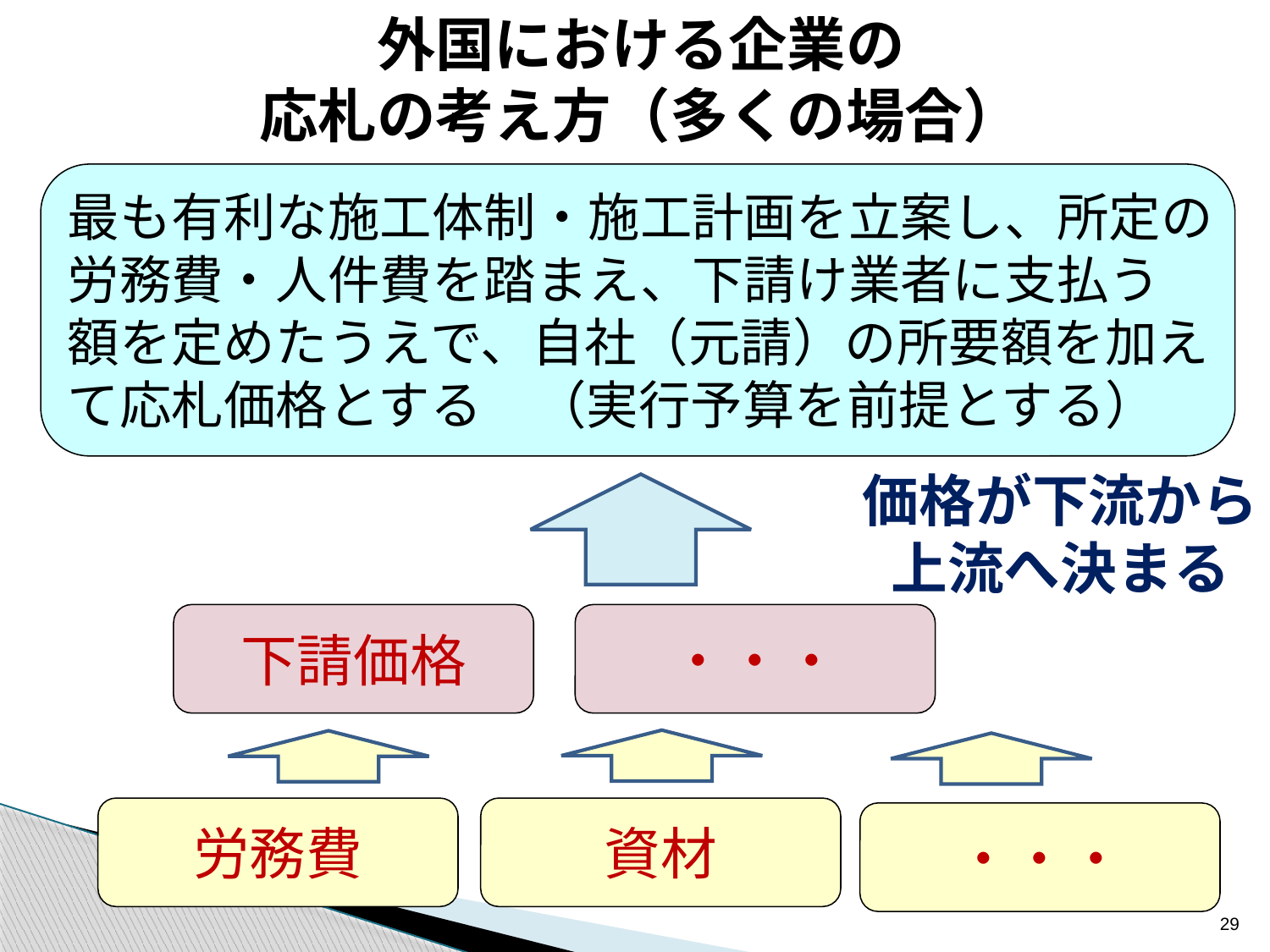

外国における企業の
応札の考え方（多くの場合）
最も有利な施工体制・施工計画を立案し、所定の
労務費・人件費を踏まえ、下請け業者に支払う
額を定めたうえで、自社（元請）の所要額を加え
て応札価格とする　（実行予算を前提とする）
価格が下流から
上流へ決まる

下請価格
・・・

労務費
資材
・・・
29